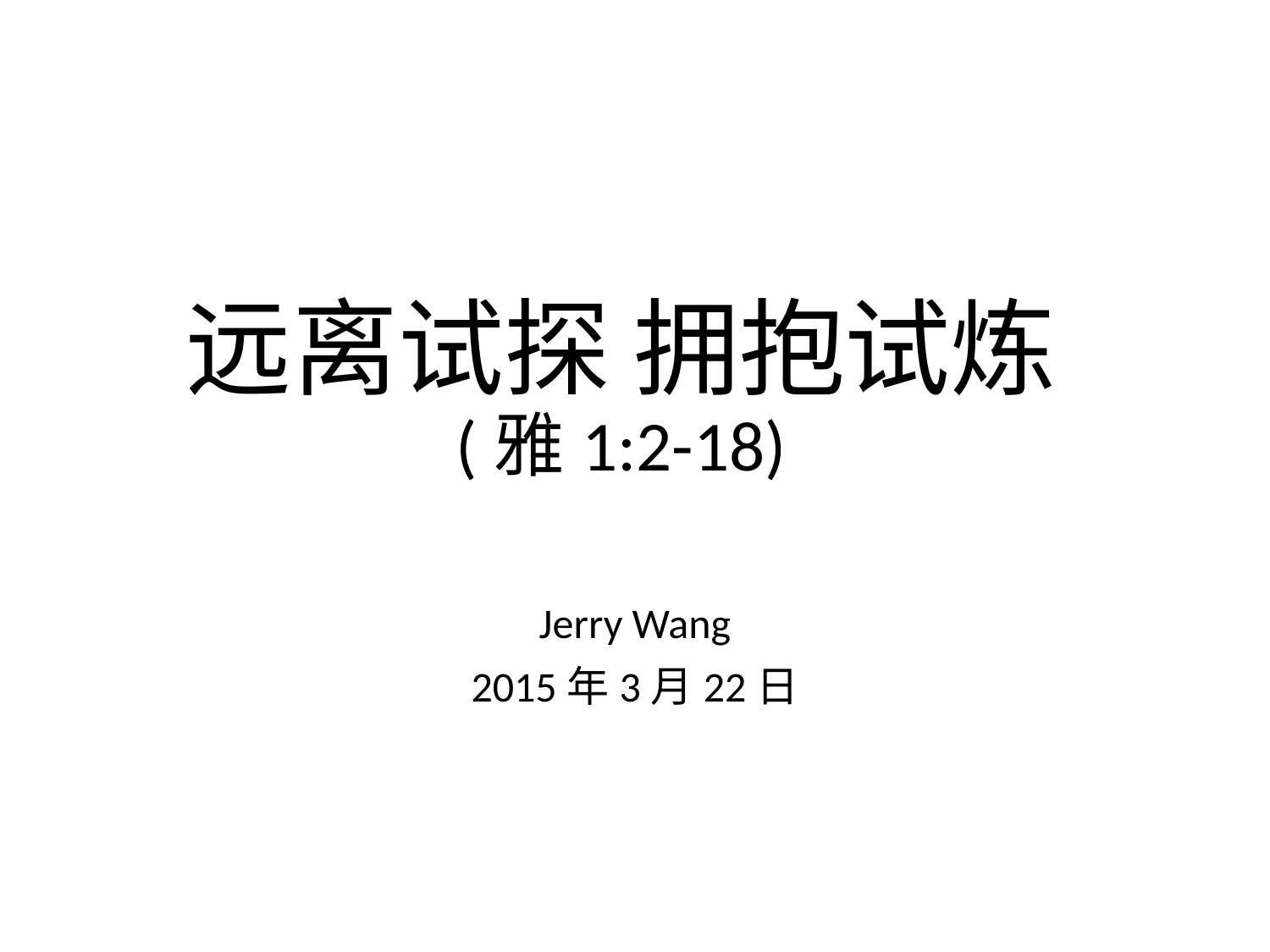

# 远离试探 拥抱试炼 (雅1:2-18)
Jerry Wang
2015年3月22日